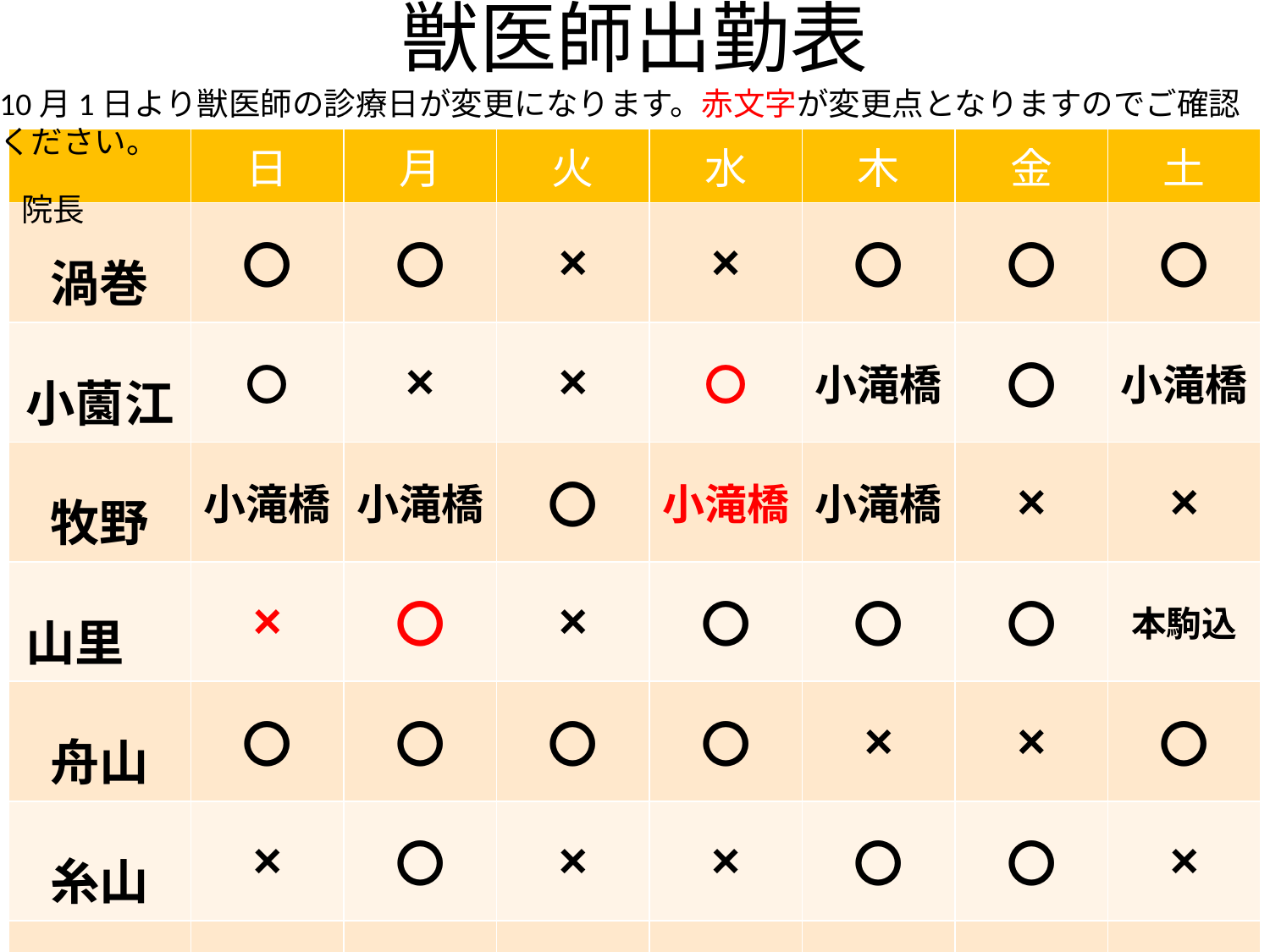

獣医師出勤表
10月1日より獣医師の診療日が変更になります。赤文字が変更点となりますのでご確認ください。
|  | 日 | 月 | 火 | 水 | 木 | 金 | 土 |
| --- | --- | --- | --- | --- | --- | --- | --- |
| 渦巻 | 〇 | 〇 | × | × | 〇 | 〇 | 〇 |
| 小薗江 | 〇 | × | × | 〇 | 小滝橋 | 〇 | 小滝橋 |
| 牧野 | 小滝橋 | 小滝橋 | 〇 | 小滝橋 | 小滝橋 | × | × |
| 山里 | × | 〇 | × | 〇 | 〇 | 〇 | 本駒込 |
| 舟山 | 〇 | 〇 | 〇 | 〇 | × | × | 〇 |
| 糸山 | × | 〇 | × | × | 〇 | 〇 | × |
| 功刀 | × | 小滝橋 | 〇 | × | 小滝橋 | 小滝橋 | 〇 |
院長